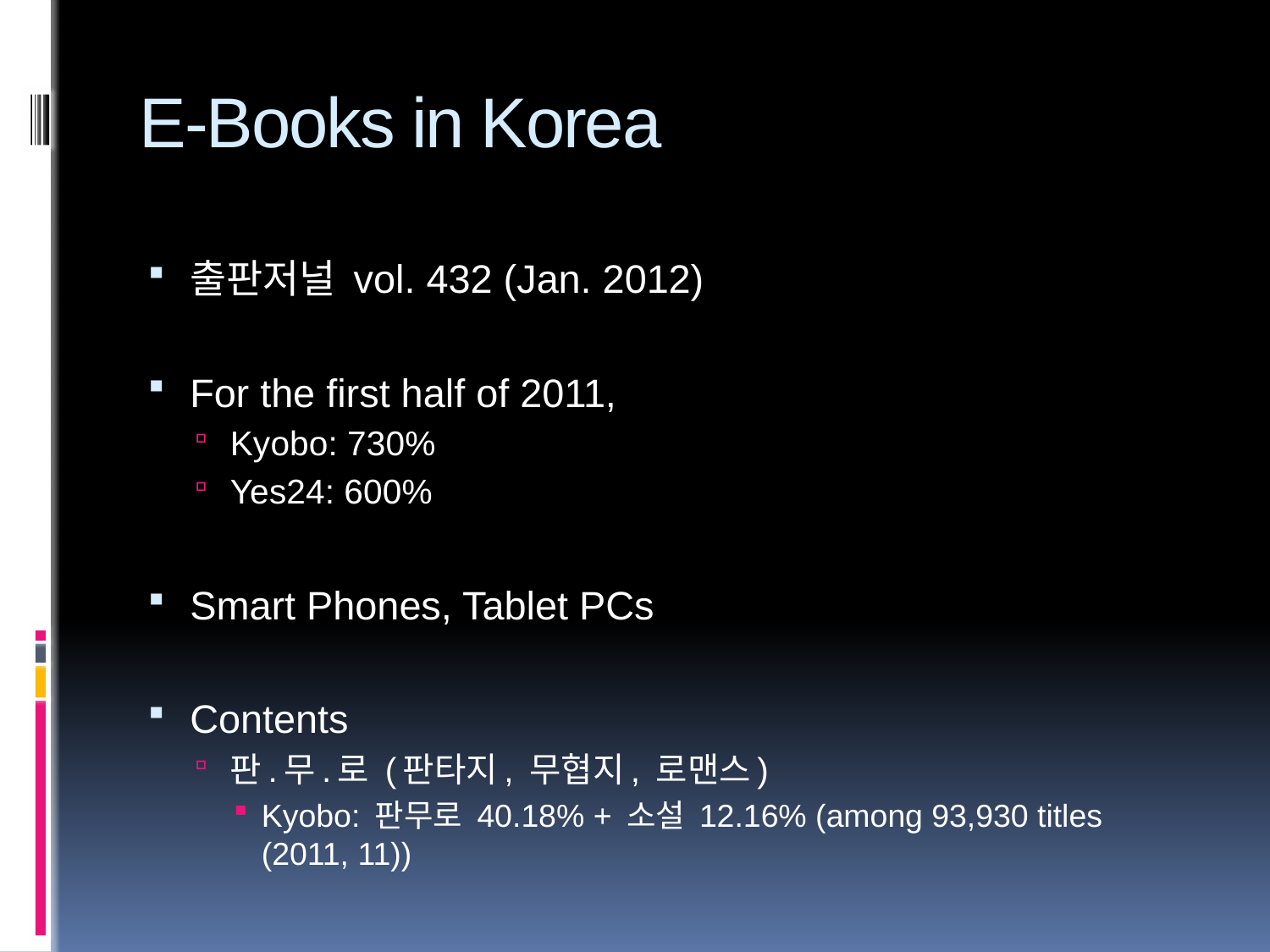

# E-Books in Korea
출판저널 vol. 432 (Jan. 2012)

For the first half of 2011,
Kyobo: 730%
Yes24: 600%

Smart Phones, Tablet PCs

Contents
판.무.로 (판타지, 무협지, 로맨스)
Kyobo: 판무로 40.18% + 소설 12.16% (among 93,930 titles (2011, 11))